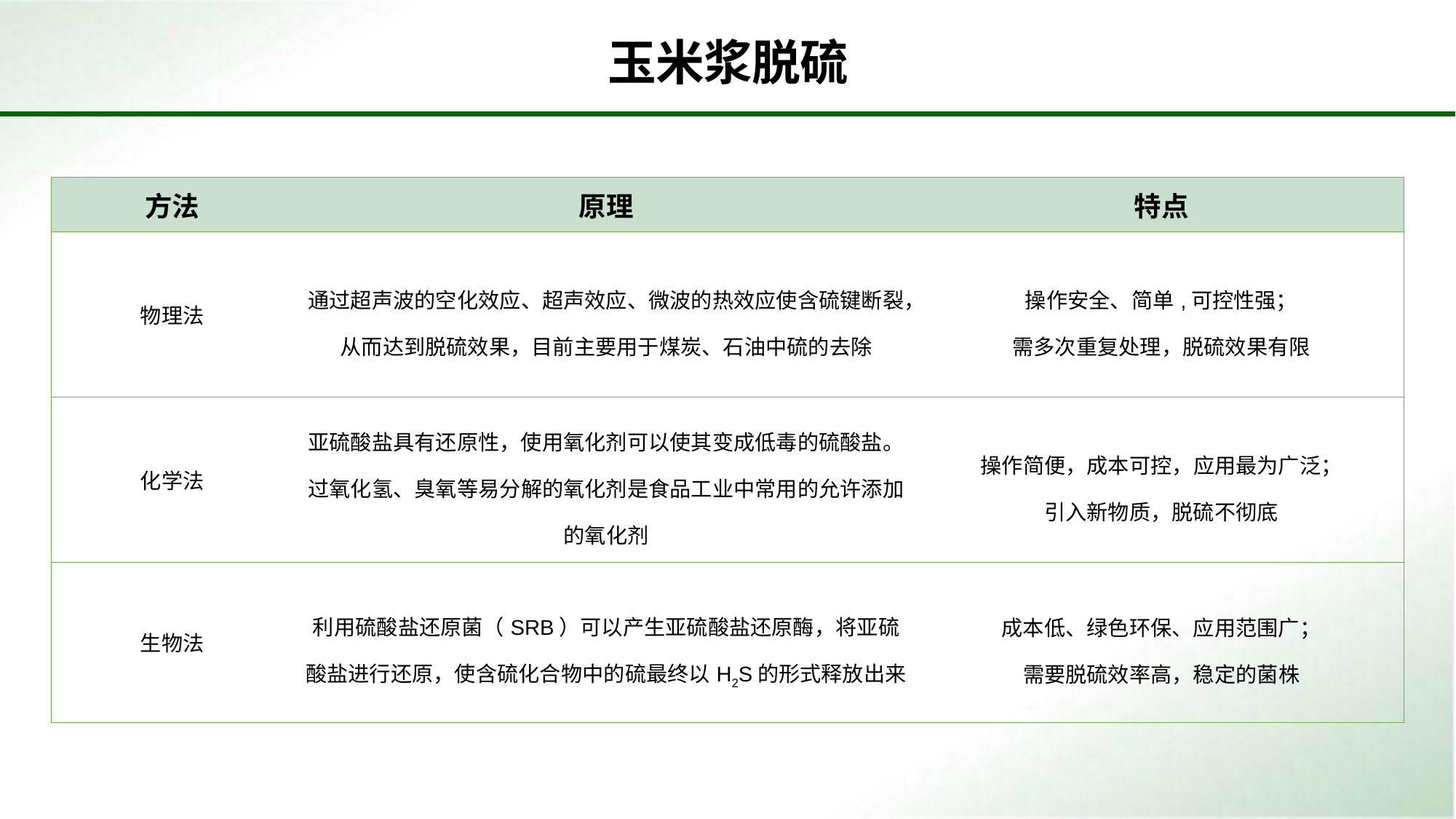

玉米浆脱硫

| 方法 | 原理 | 特点 |
| --- | --- | --- |
| 物理法 | 通过超声波的空化效应、超声效应、微波的热效应使含硫键断裂，从而达到脱硫效果，目前主要用于煤炭、石油中硫的去除 | 操作安全、简单,可控性强； 需多次重复处理，脱硫效果有限 |
| 化学法 | 亚硫酸盐具有还原性，使用氧化剂可以使其变成低毒的硫酸盐。过氧化氢、臭氧等易分解的氧化剂是食品工业中常用的允许添加的氧化剂 | 操作简便，成本可控，应用最为广泛； 引入新物质，脱硫不彻底 |
| 生物法 | 利用硫酸盐还原菌（SRB）可以产生亚硫酸盐还原酶，将亚硫酸盐进行还原，使含硫化合物中的硫最终以H2S的形式释放出来 | 成本低、绿色环保、应用范围广； 需要脱硫效率高，稳定的菌株 |